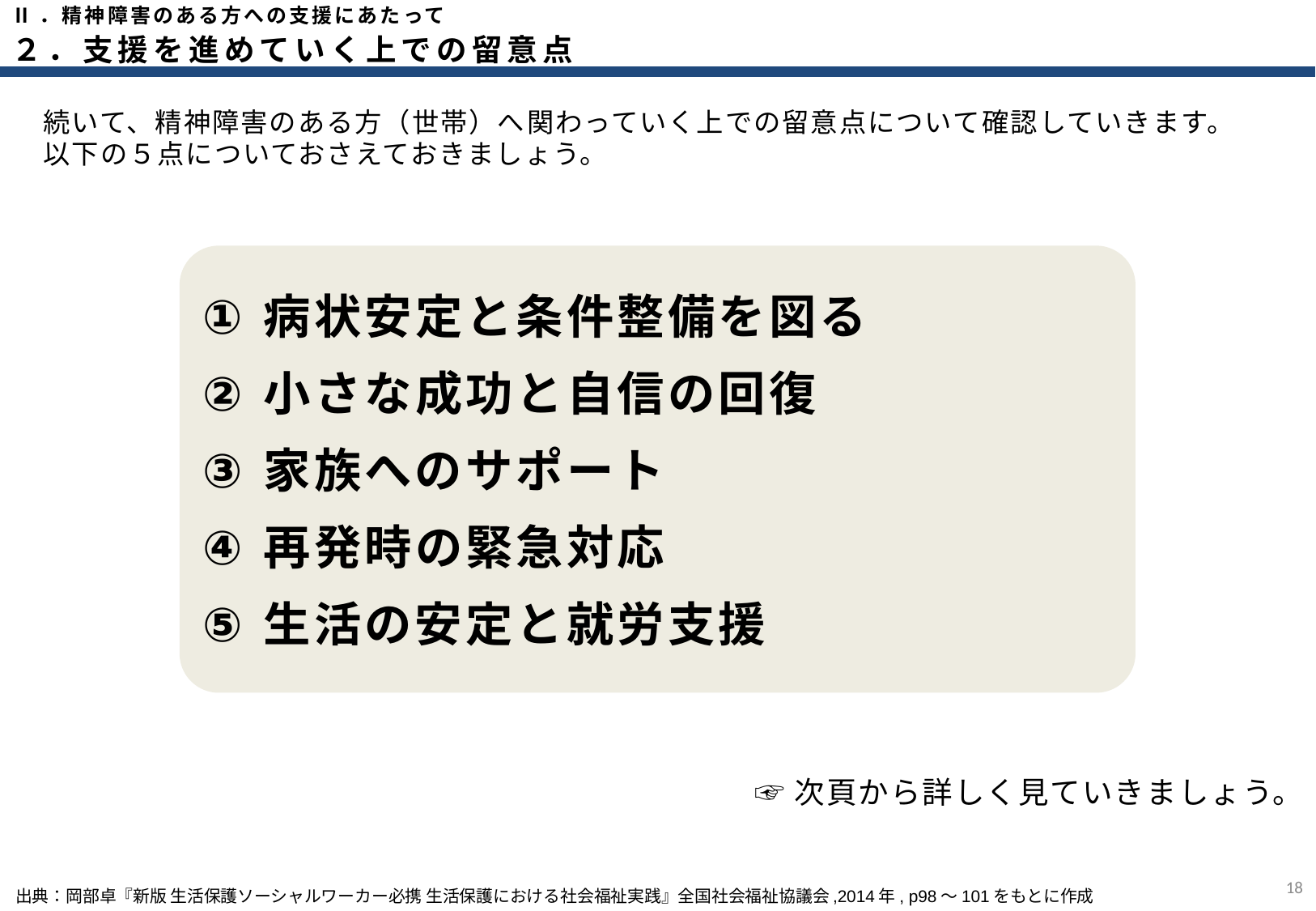

Ⅱ．精神障害のある方への支援にあたって
２．支援を進めていく上での留意点
続いて、精神障害のある方（世帯）へ関わっていく上での留意点について確認していきます。
以下の５点についておさえておきましょう。
病状安定と条件整備を図る
小さな成功と自信の回復
家族へのサポート
再発時の緊急対応
生活の安定と就労支援
☞次頁から詳しく見ていきましょう。
18
出典：岡部卓『新版 生活保護ソーシャルワーカー必携 生活保護における社会福祉実践』全国社会福祉協議会,2014年, p98～101をもとに作成